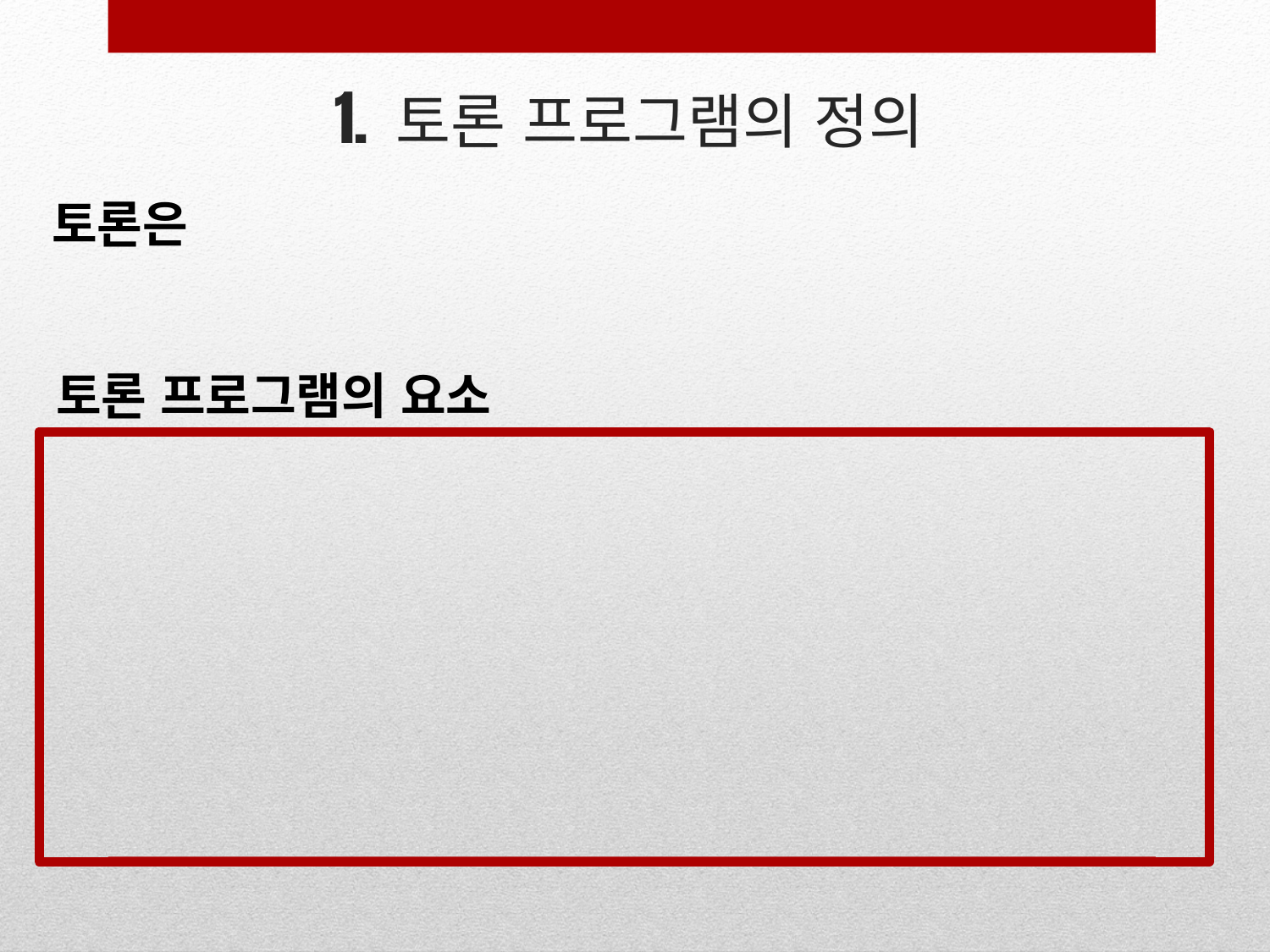

# 1. 토론 프로그램의 정의
토론은
토론 프로그램의 요소